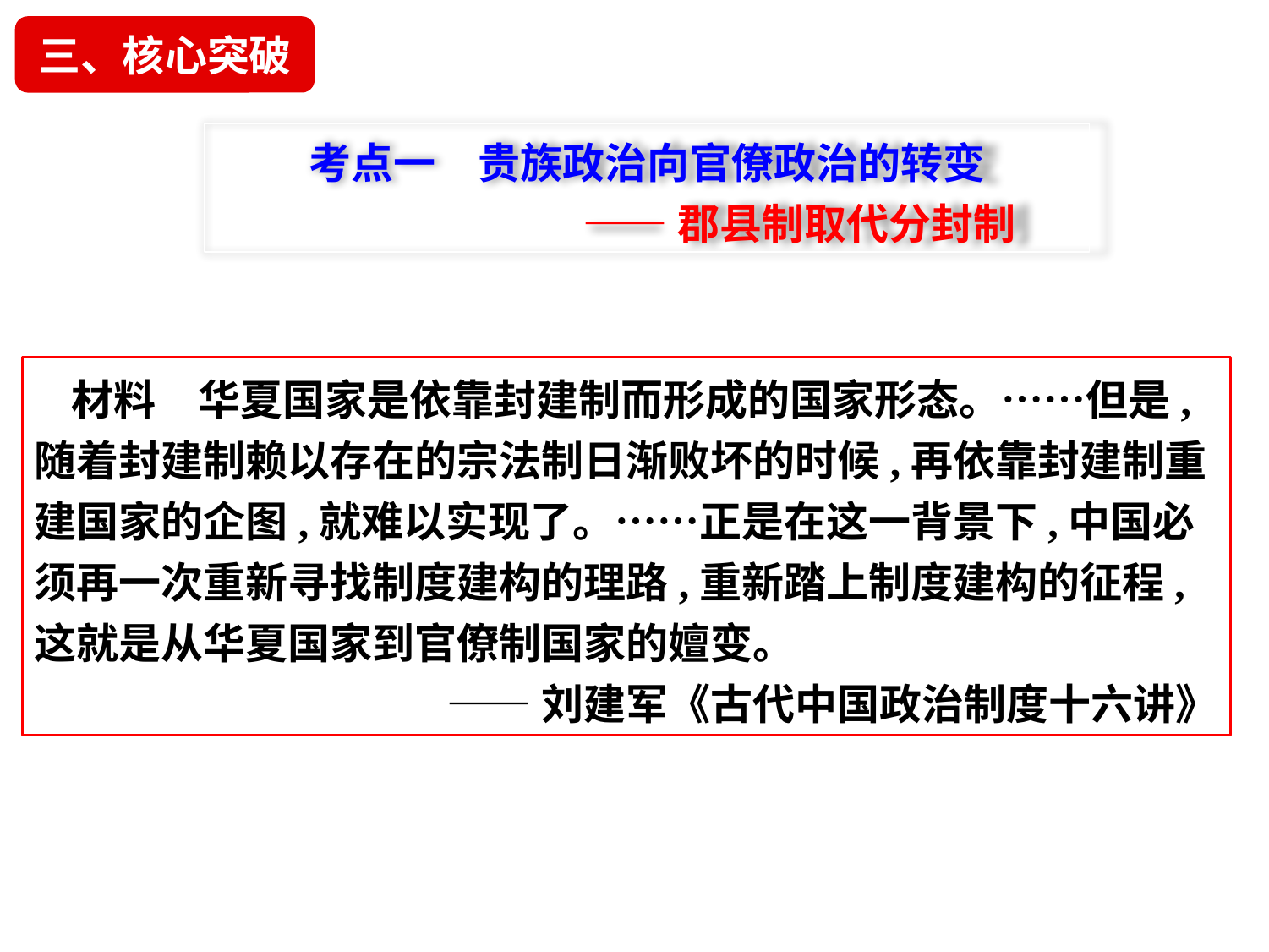

三、核心突破
考点一　贵族政治向官僚政治的转变
                                ——郡县制取代分封制
材料　华夏国家是依靠封建制而形成的国家形态。……但是,随着封建制赖以存在的宗法制日渐败坏的时候,再依靠封建制重建国家的企图,就难以实现了。……正是在这一背景下,中国必须再一次重新寻找制度建构的理路,重新踏上制度建构的征程,这就是从华夏国家到官僚制国家的嬗变。
——刘建军《古代中国政治制度十六讲》